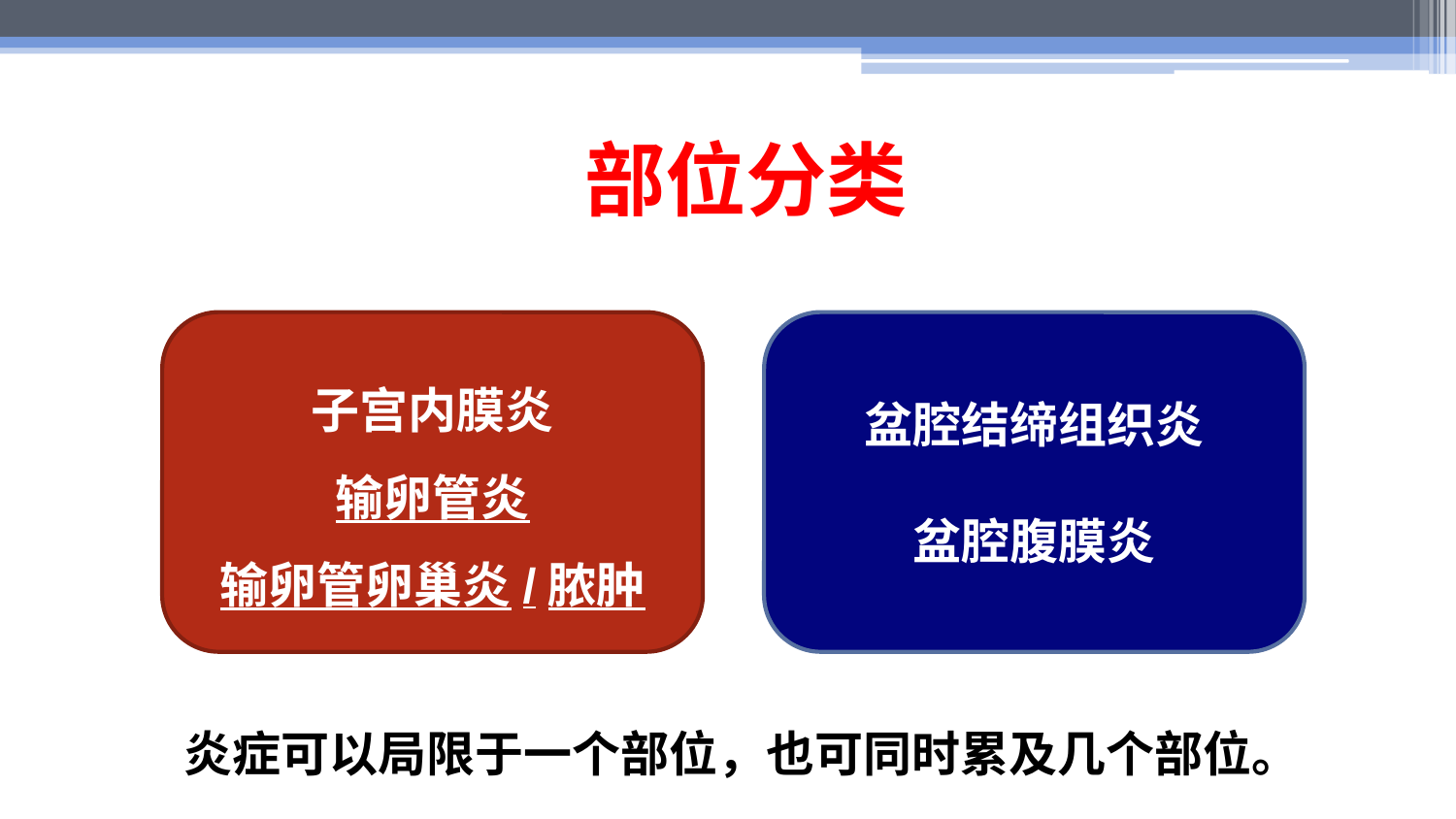

# 部位分类
子宫内膜炎
输卵管炎
输卵管卵巢炎/脓肿
盆腔结缔组织炎
盆腔腹膜炎

炎症可以局限于一个部位，也可同时累及几个部位。